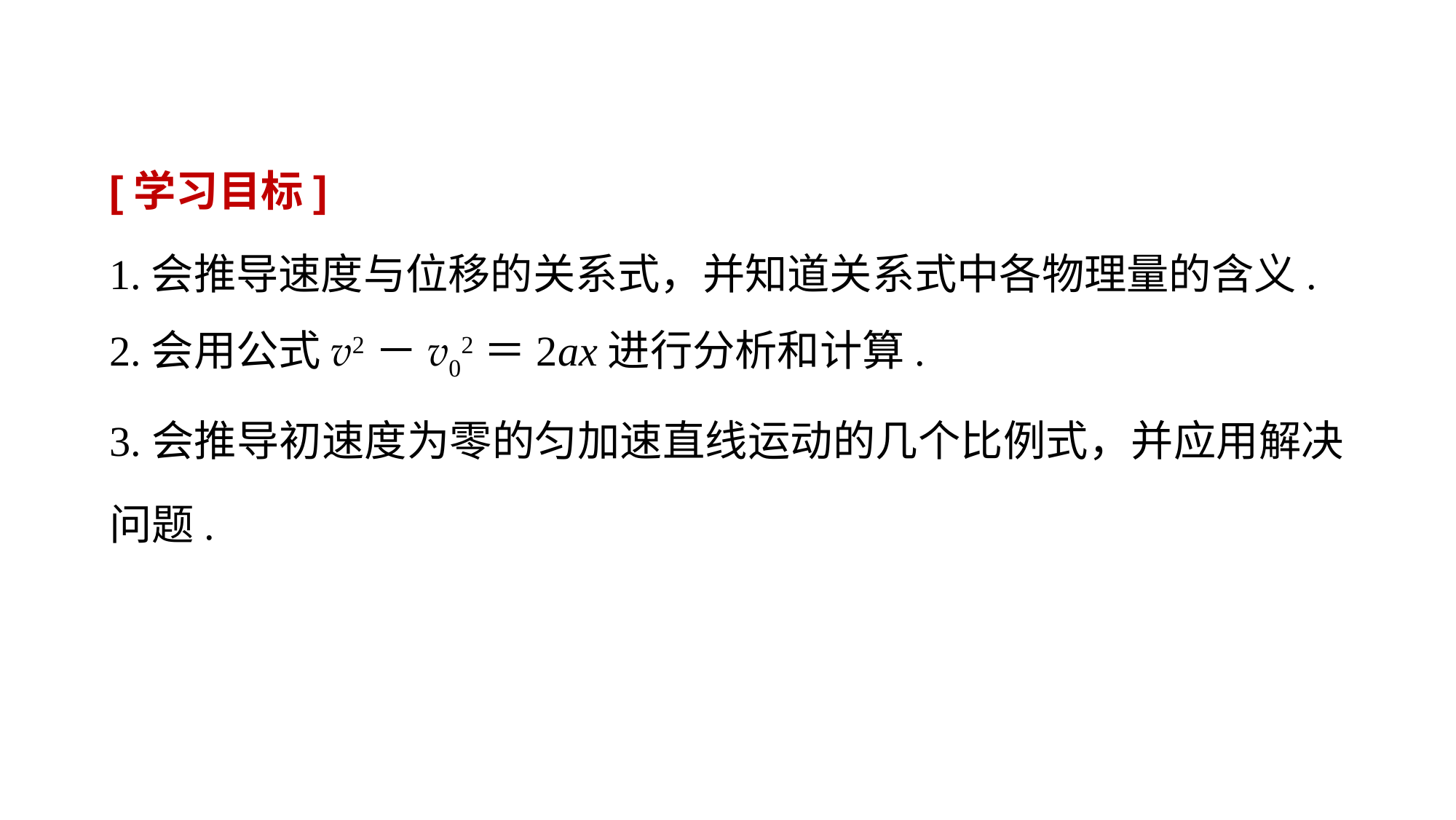

[学习目标]
1.会推导速度与位移的关系式，并知道关系式中各物理量的含义.
2.会用公式v2－v02＝2ax进行分析和计算.
3.会推导初速度为零的匀加速直线运动的几个比例式，并应用解决问题.